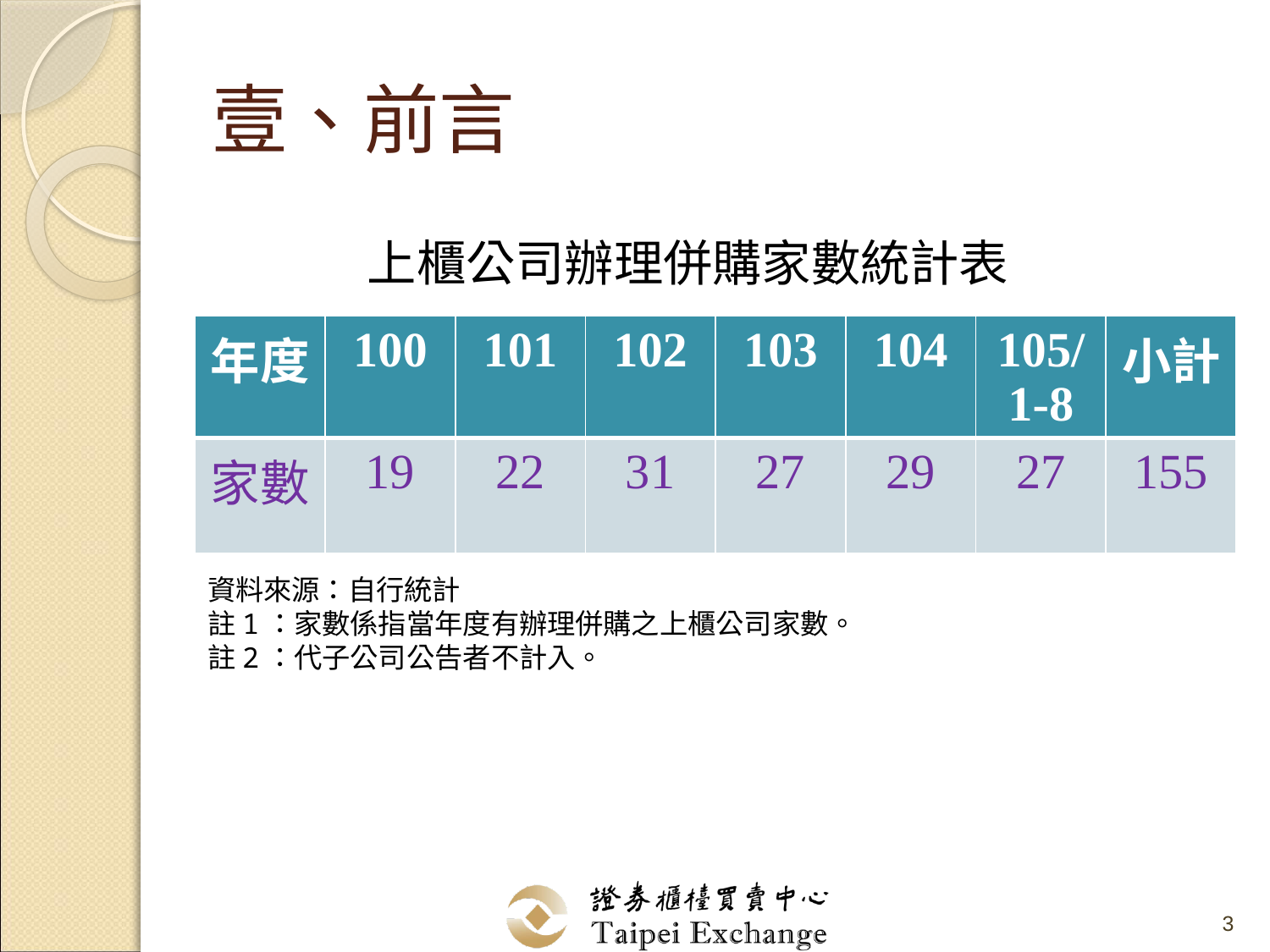

# 壹、前言
上櫃公司辦理併購家數統計表
| 年度 | 100 | 101 | 102 | 103 | 104 | 105/1-8 | 小計 |
| --- | --- | --- | --- | --- | --- | --- | --- |
| 家數 | 19 | 22 | 31 | 27 | 29 | 27 | 155 |
資料來源：自行統計
註1：家數係指當年度有辦理併購之上櫃公司家數。
註2：代子公司公告者不計入。
3